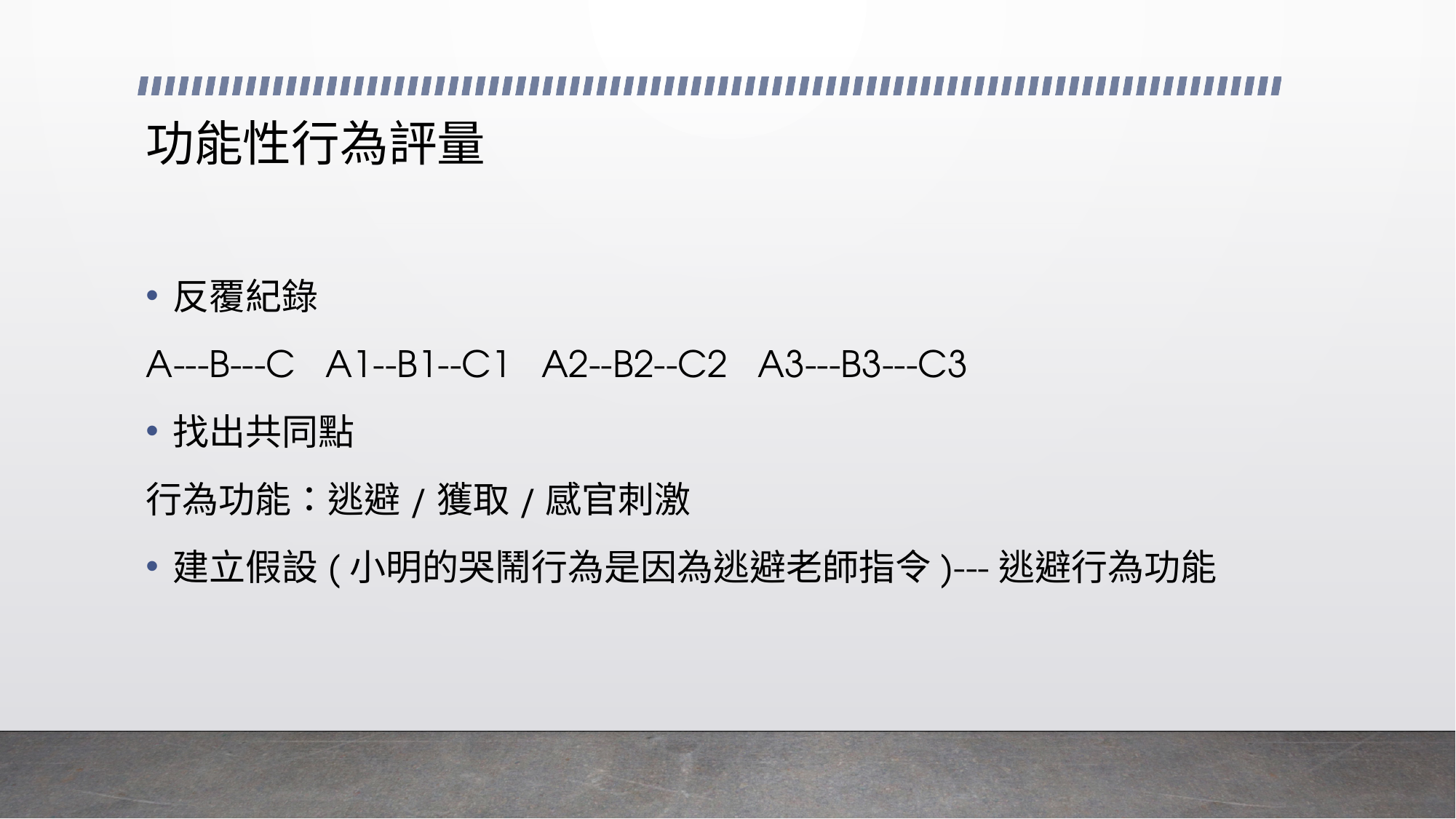

# 功能性行為評量
反覆紀錄
A---B---C   A1--B1--C1   A2--B2--C2   A3---B3---C3
找出共同點
行為功能：逃避/獲取/感官刺激
建立假設(小明的哭鬧行為是因為逃避老師指令)---逃避行為功能